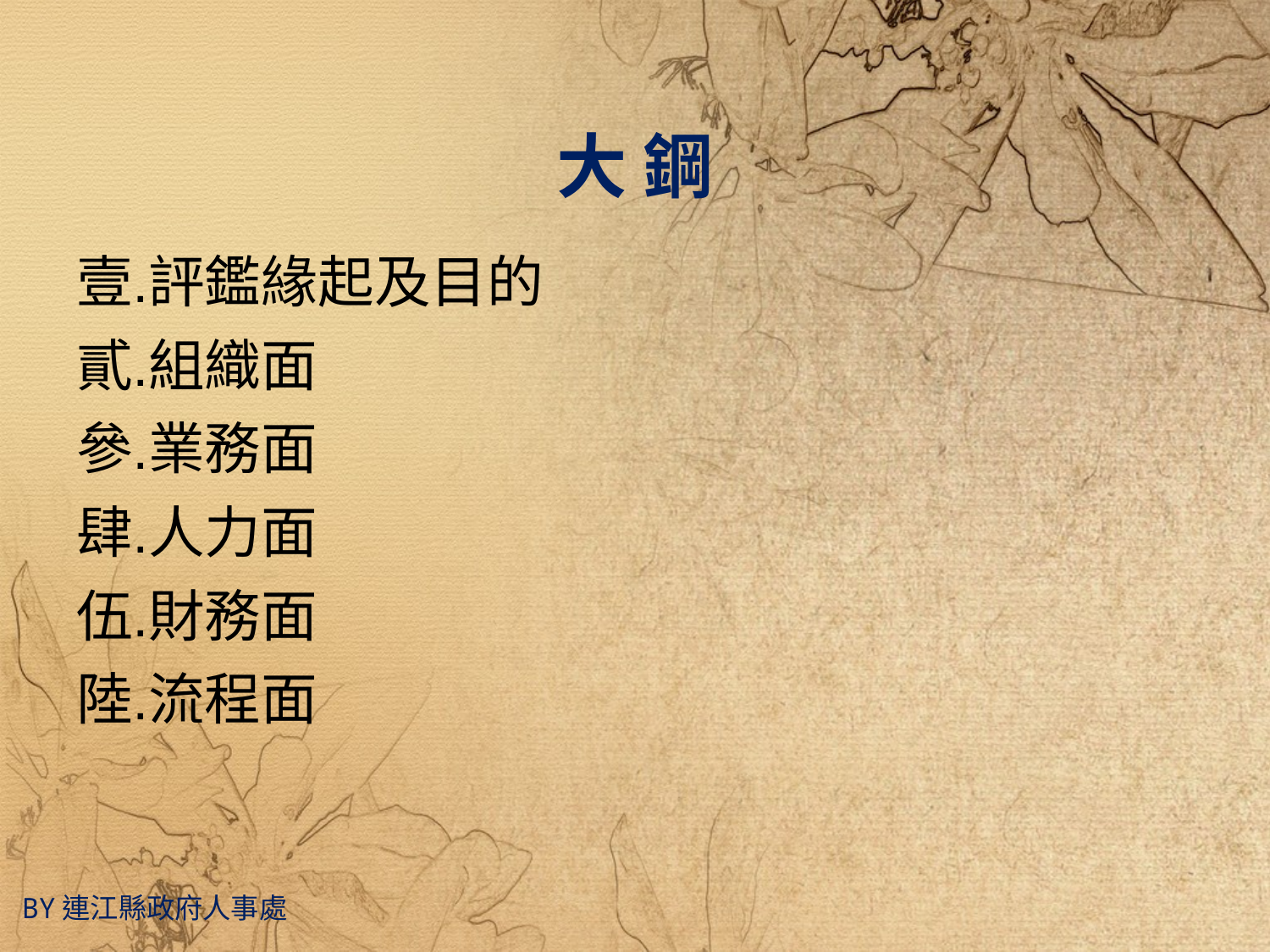

大 鋼
評鑑緣起及目的
組織面
業務面
人力面
財務面
流程面

By連江縣政府人事處